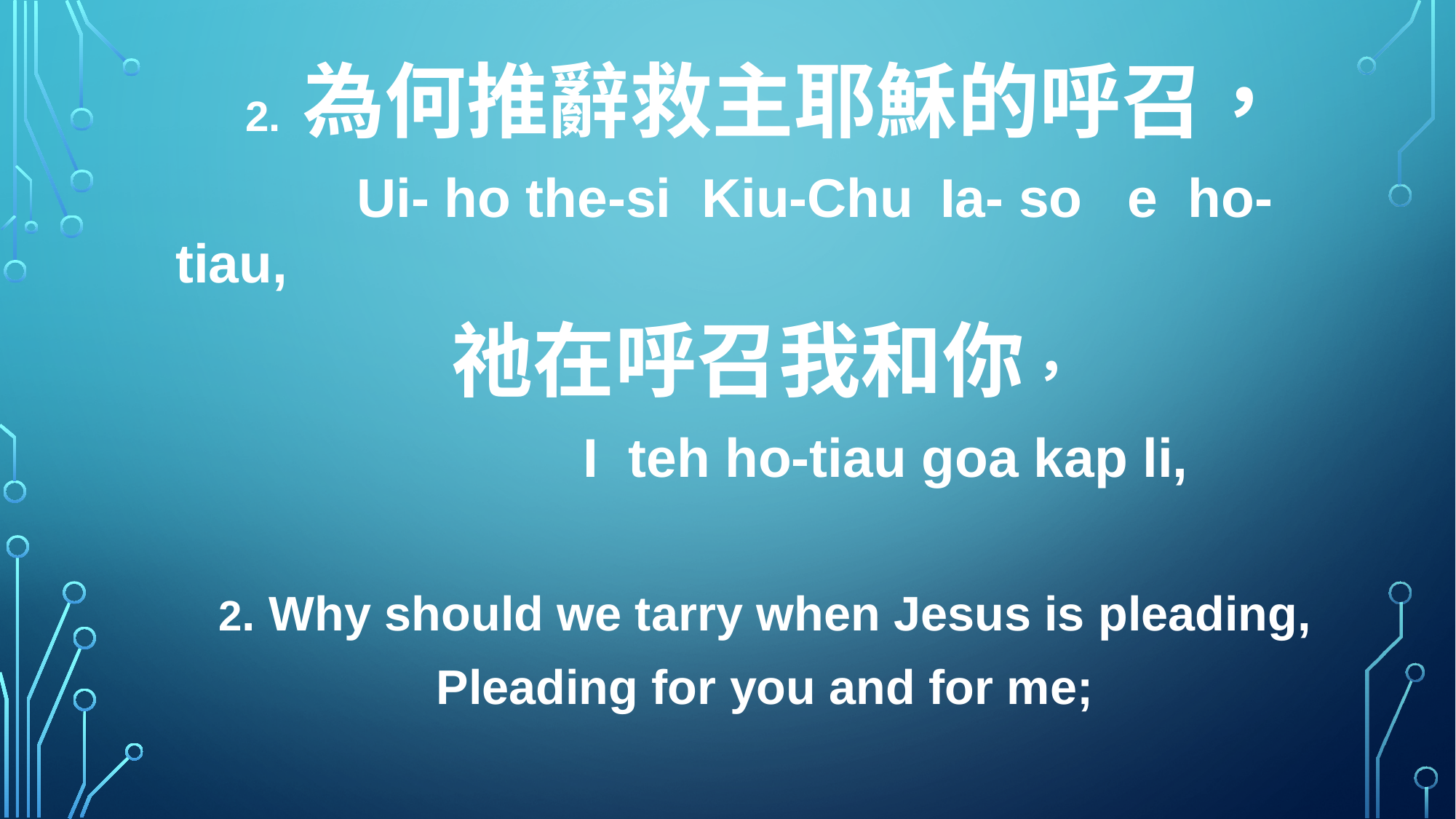

2. 為何推辭救主耶穌的呼召，
            Ui- ho the-si  Kiu-Chu   Ia- so   e  ho-tiau,
祂在呼召我和你，
                           I  teh ho-tiau goa kap li,

2. Why should we tarry when Jesus is pleading,
Pleading for you and for me;